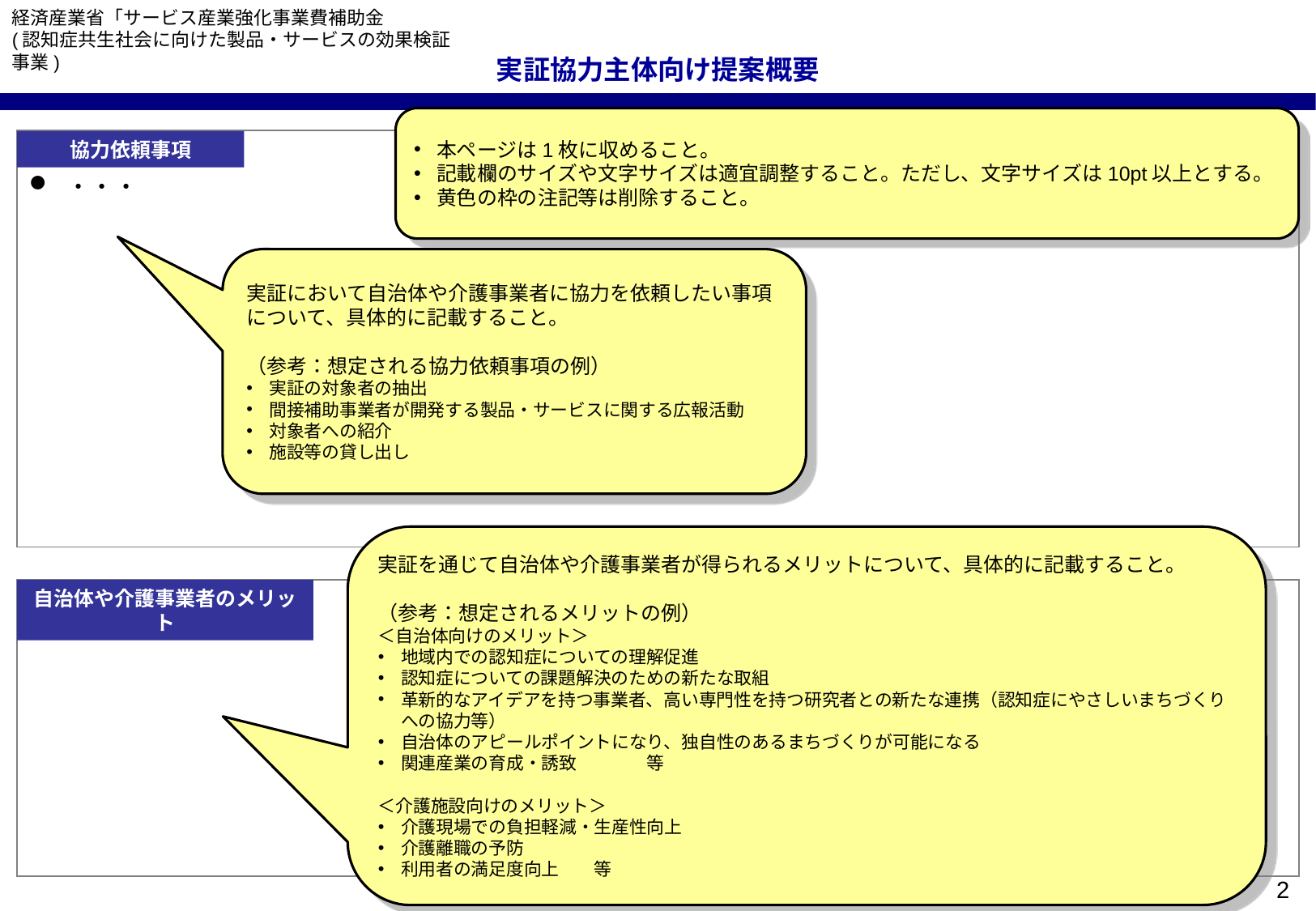

経済産業省「サービス産業強化事業費補助金
(認知症共生社会に向けた製品・サービスの効果検証事業)
実証協力主体向け提案概要
本ページは1枚に収めること。
記載欄のサイズや文字サイズは適宜調整すること。ただし、文字サイズは10pt以上とする。
黄色の枠の注記等は削除すること。

・・・
協力依頼事項
実証において自治体や介護事業者に協力を依頼したい事項について、具体的に記載すること。

（参考：想定される協力依頼事項の例）
実証の対象者の抽出
間接補助事業者が開発する製品・サービスに関する広報活動
対象者への紹介
施設等の貸し出し
実証を通じて自治体や介護事業者が得られるメリットについて、具体的に記載すること。

（参考：想定されるメリットの例）
＜自治体向けのメリット＞
地域内での認知症についての理解促進
認知症についての課題解決のための新たな取組
革新的なアイデアを持つ事業者、高い専門性を持つ研究者との新たな連携（認知症にやさしいまちづくりへの協力等）
自治体のアピールポイントになり、独自性のあるまちづくりが可能になる
関連産業の育成・誘致　　　　等

＜介護施設向けのメリット＞
介護現場での負担軽減・生産性向上
介護離職の予防
利用者の満足度向上　　等
自治体や介護事業者のメリット

・・・